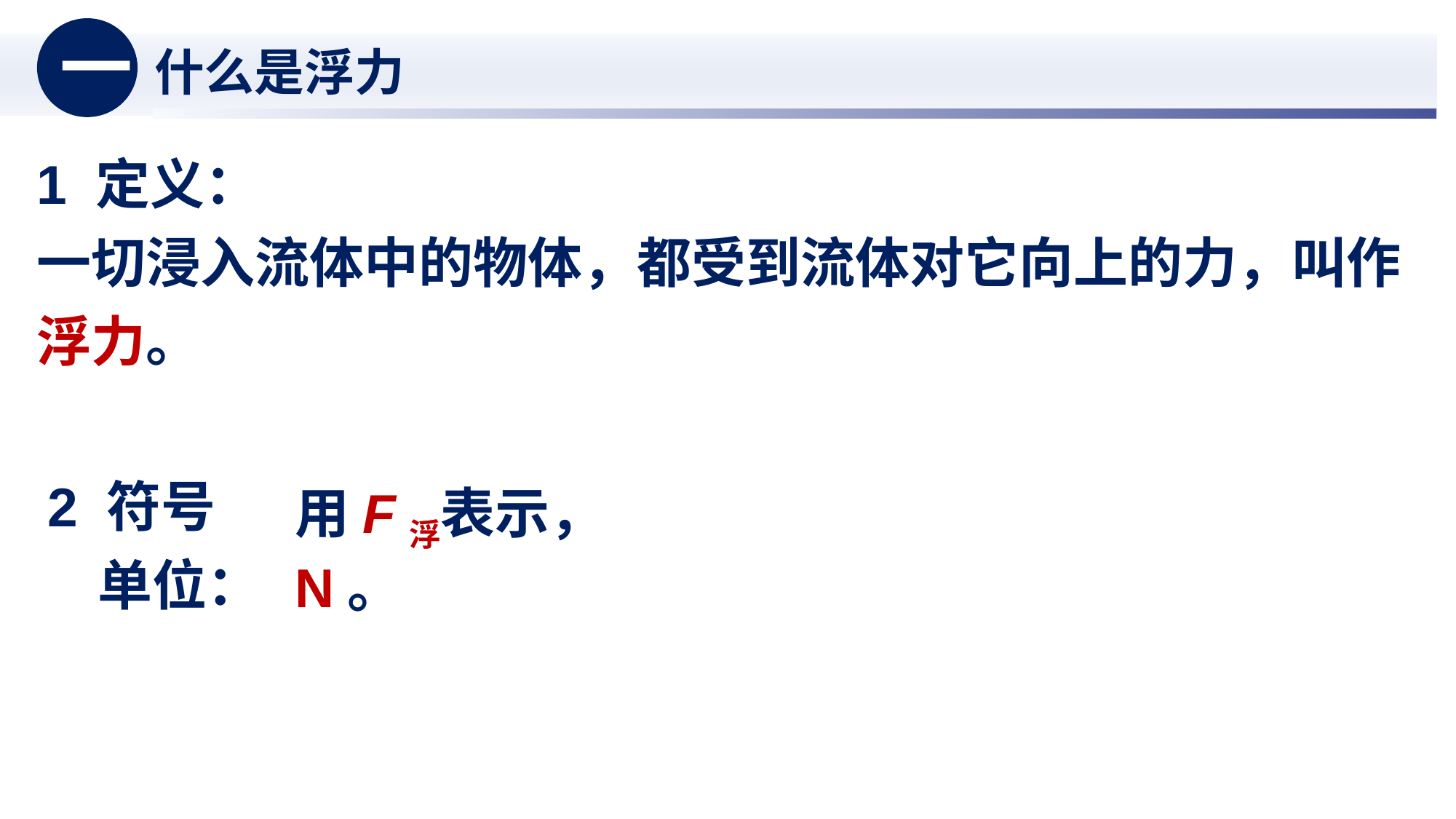

一

什么是浮力

1 定义：
一切浸入流体中的物体，都受到流体对它向上的力，叫作浮力。

2 符号
   单位：
用F浮表示，
N。
小猪快跑